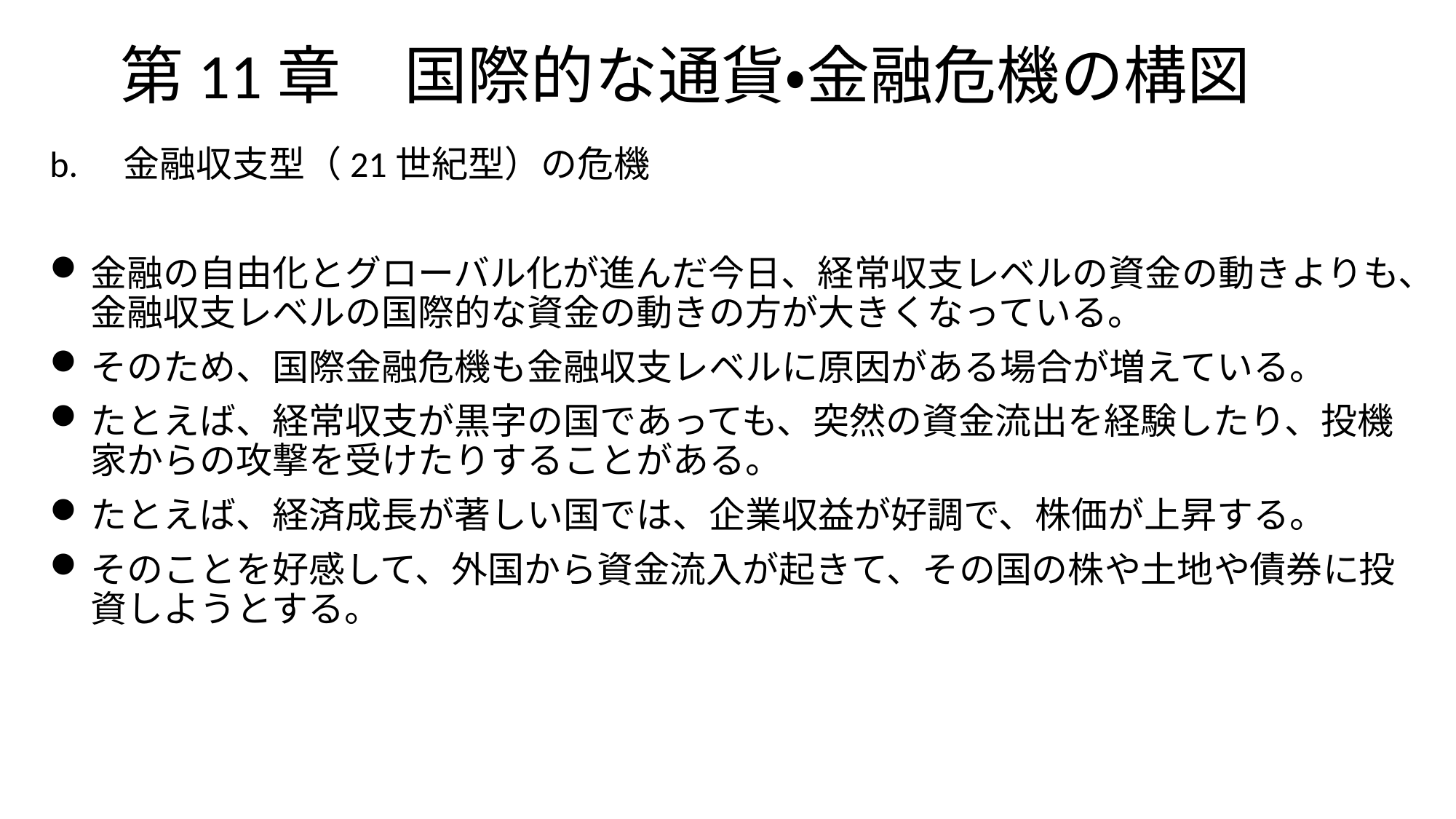

# 第11章　国際的な通貨・金融危機の構図
b.　金融収支型（21世紀型）の危機

金融の自由化とグローバル化が進んだ今日、経常収支レベルの資金の動きよりも、金融収支レベルの国際的な資金の動きの方が大きくなっている。
そのため、国際金融危機も金融収支レベルに原因がある場合が増えている。
たとえば、経常収支が黒字の国であっても、突然の資金流出を経験したり、投機家からの攻撃を受けたりすることがある。
たとえば、経済成長が著しい国では、企業収益が好調で、株価が上昇する。
そのことを好感して、外国から資金流入が起きて、その国の株や土地や債券に投資しようとする。